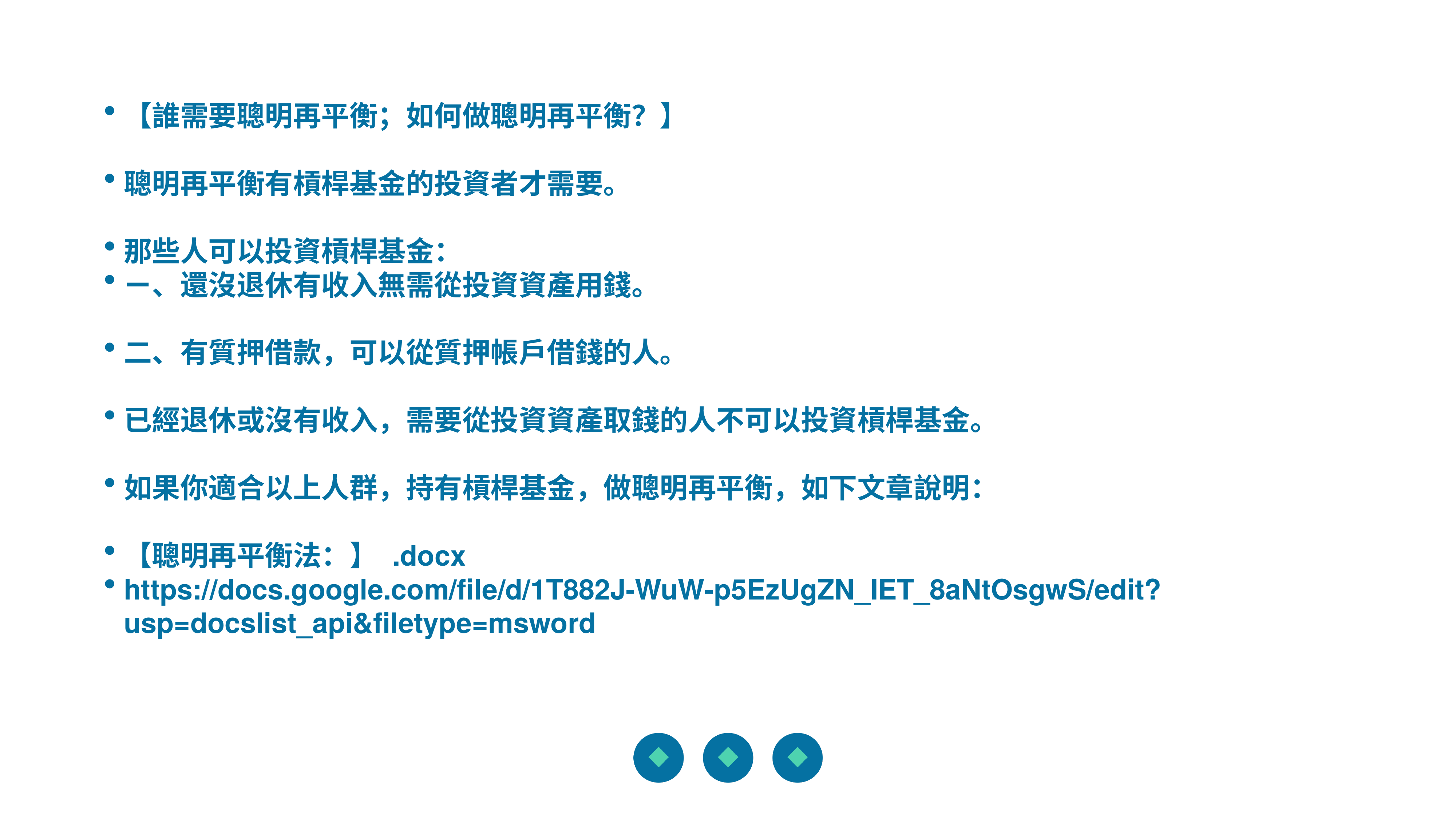

【誰需要聰明再平衡；如何做聰明再平衡？】

聰明再平衡有槓桿基金的投資者才需要。

那些人可以投資槓桿基金：
ㄧ、還沒退休有收入無需從投資資產用錢。

二、有質押借款，可以從質押帳戶借錢的人。

已經退休或沒有收入，需要從投資資產取錢的人不可以投資槓桿基金。

如果你適合以上人群，持有槓桿基金，做聰明再平衡，如下文章說明：

【聰明再平衡法：】 .docx
https://docs.google.com/file/d/1T882J-WuW-p5EzUgZN_IET_8aNtOsgwS/edit?usp=docslist_api&filetype=msword